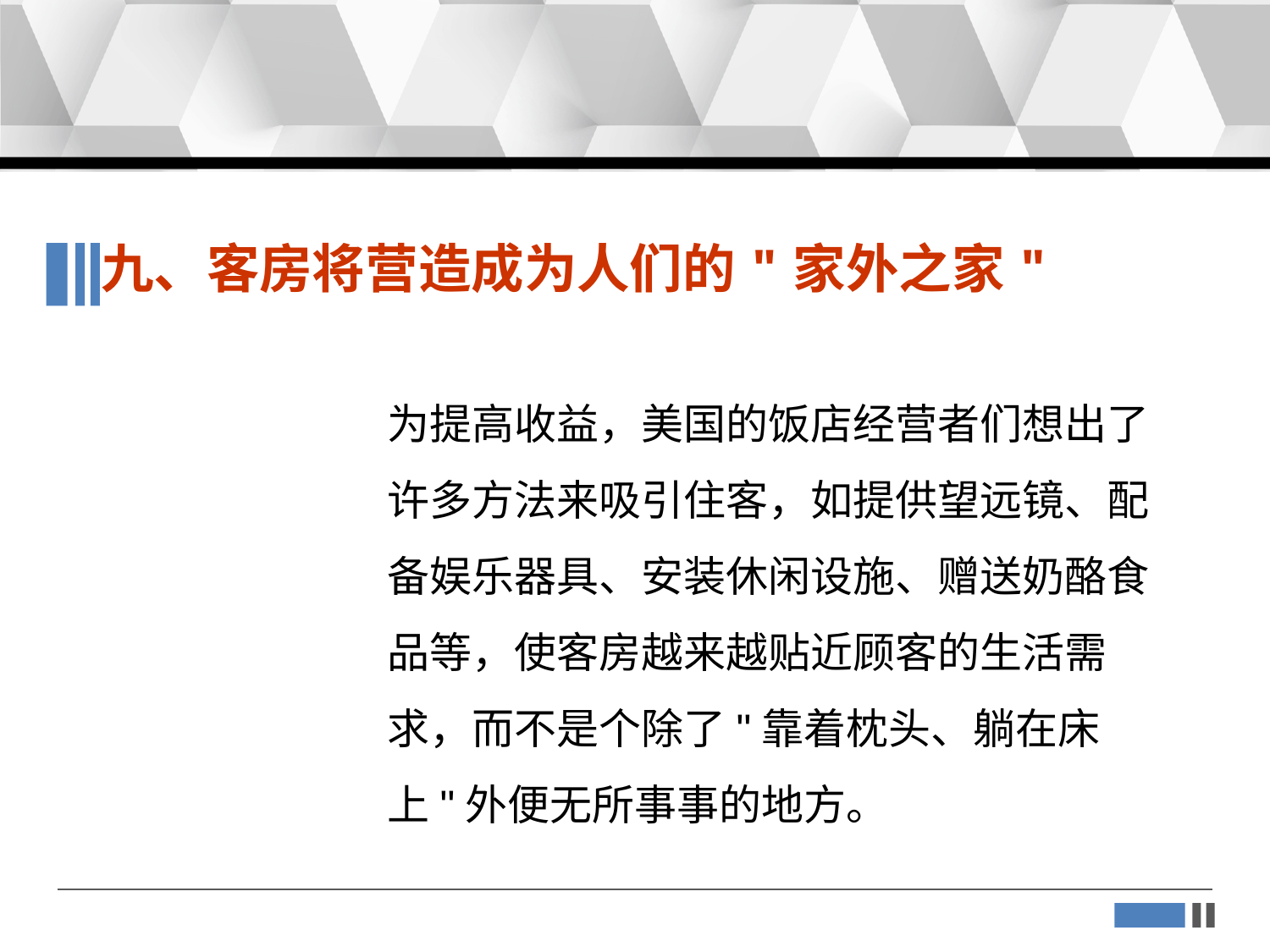

九、客房将营造成为人们的"家外之家"

为提高收益，美国的饭店经营者们想出了许多方法来吸引住客，如提供望远镜、配备娱乐器具、安装休闲设施、赠送奶酪食品等，使客房越来越贴近顾客的生活需求，而不是个除了"靠着枕头、躺在床上"外便无所事事的地方。